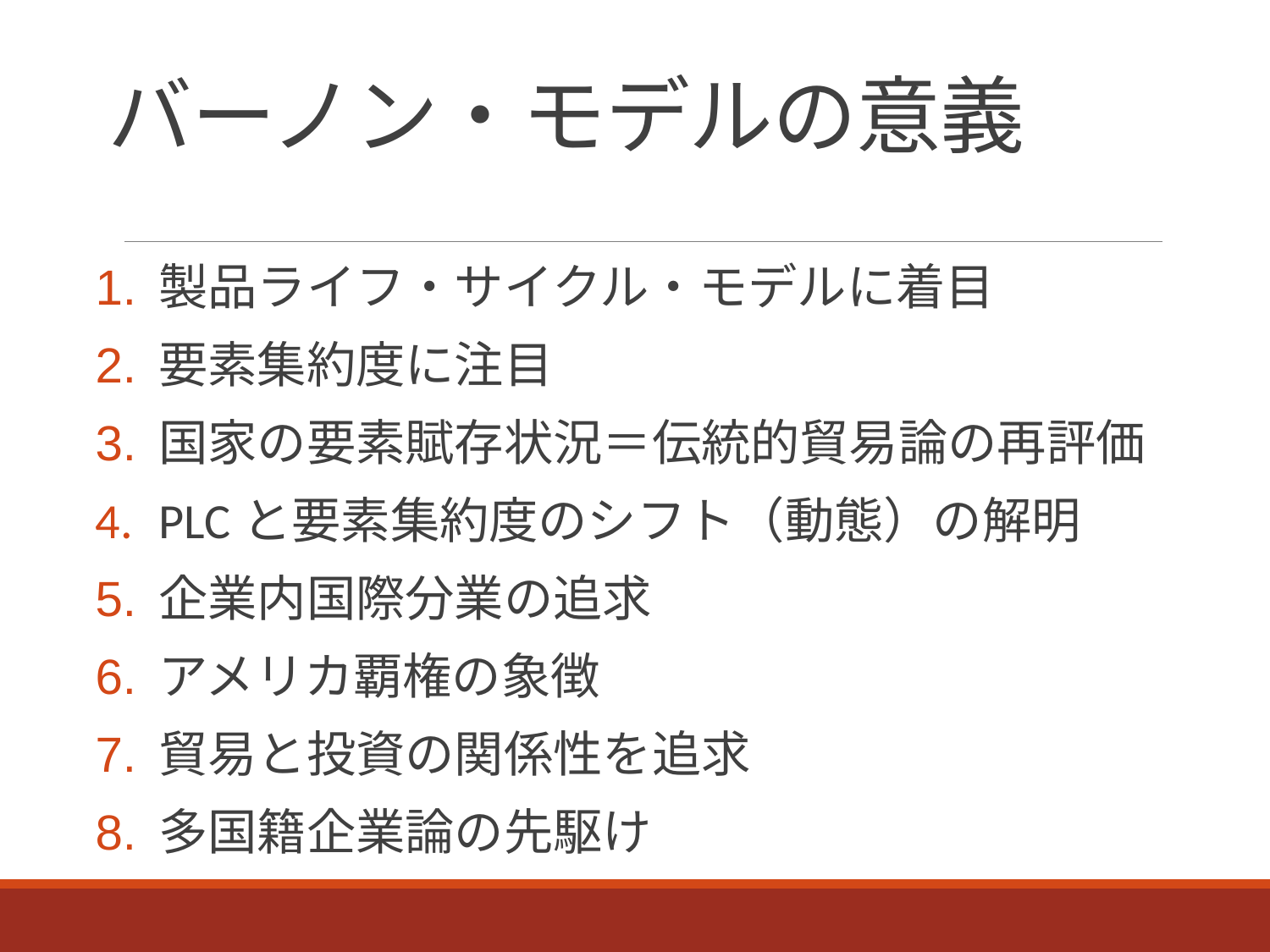

# バーノン・モデルの意義
製品ライフ・サイクル・モデルに着目
要素集約度に注目
国家の要素賦存状況＝伝統的貿易論の再評価
PLCと要素集約度のシフト（動態）の解明
企業内国際分業の追求
アメリカ覇権の象徴
貿易と投資の関係性を追求
多国籍企業論の先駆け